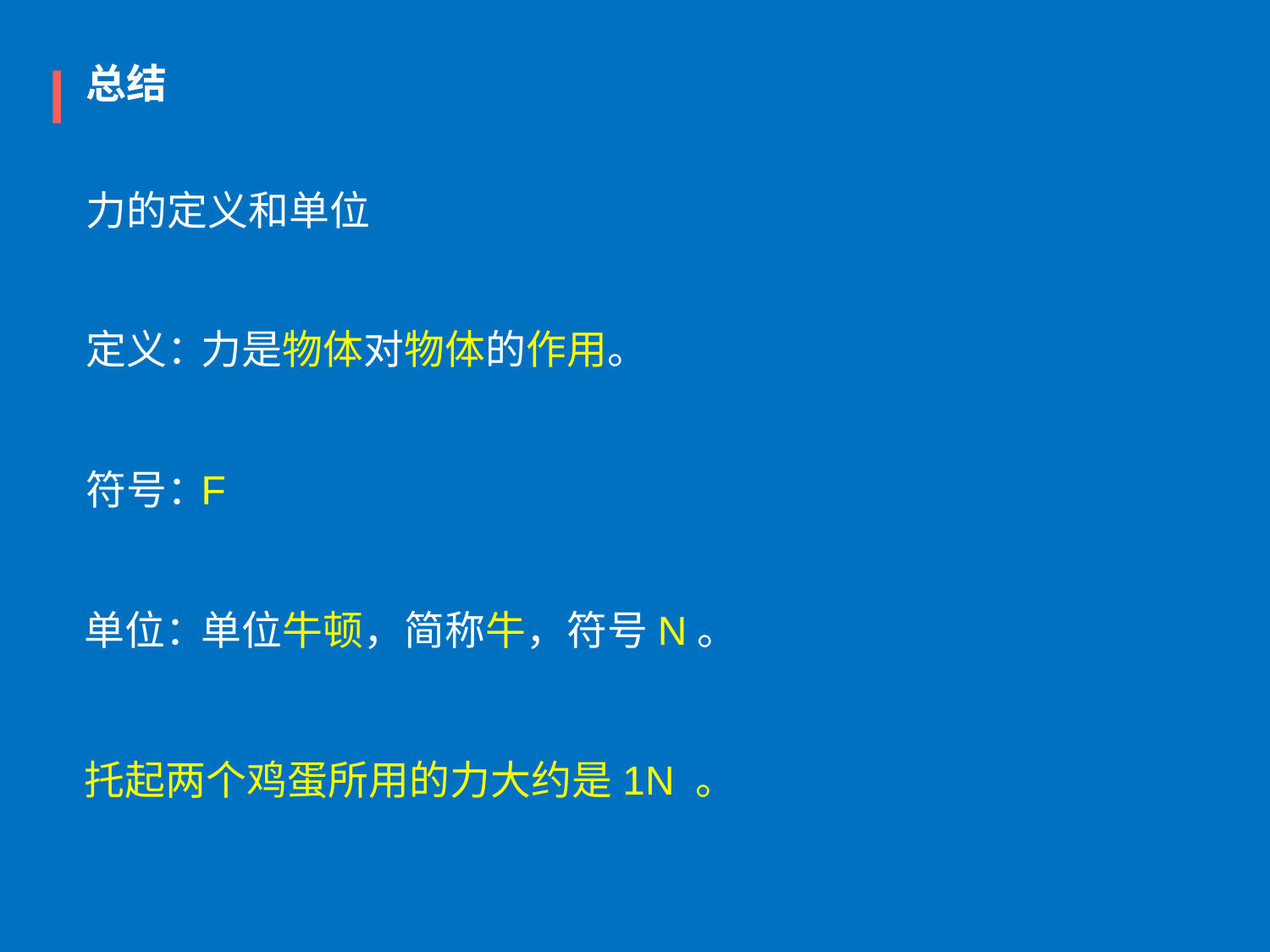

总结

力的定义和单位
定义：
力是物体对物体的作用。
符号：
F
单位：
单位牛顿，简称牛，符号N。
托起两个鸡蛋所用的力大约是1N 。